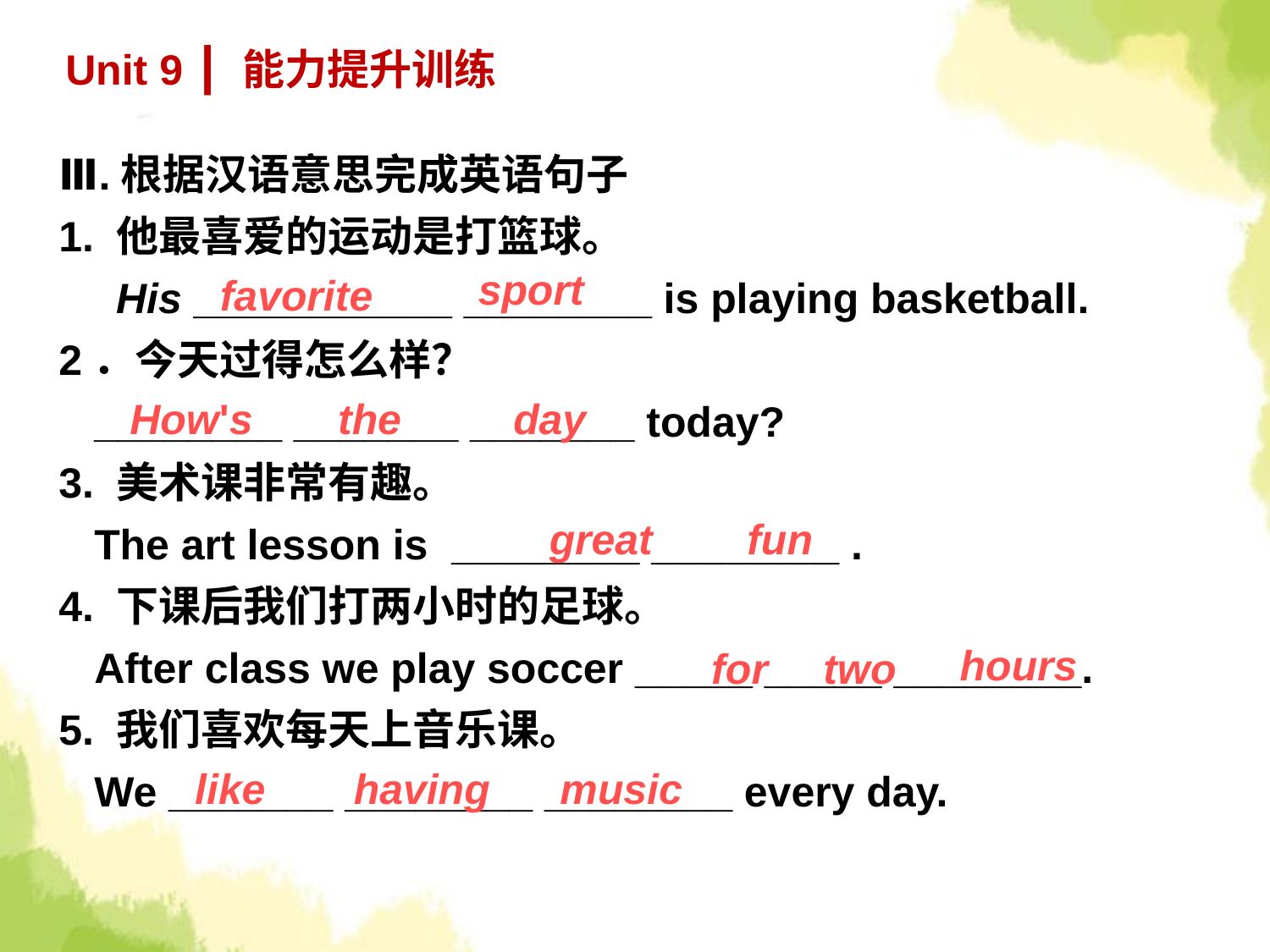

Unit 9 ┃ 能力提升训练
  Ⅲ.根据汉语意思完成英语句子
  1. 他最喜爱的运动是打篮球。
　   His ___________ ________ is playing basketball.
  2．今天过得怎么样？
     ________ _______ _______ today?
  3. 美术课非常有趣。
     The art lesson is  ________ ________ .
  4. 下课后我们打两小时的足球。
     After class we play soccer _____ _____ ________.
  5. 我们喜欢每天上音乐课。
     We _______ ________ ________ every day.
sport
favorite
How's
the
day
great
fun
hours
for
two
like
having
music